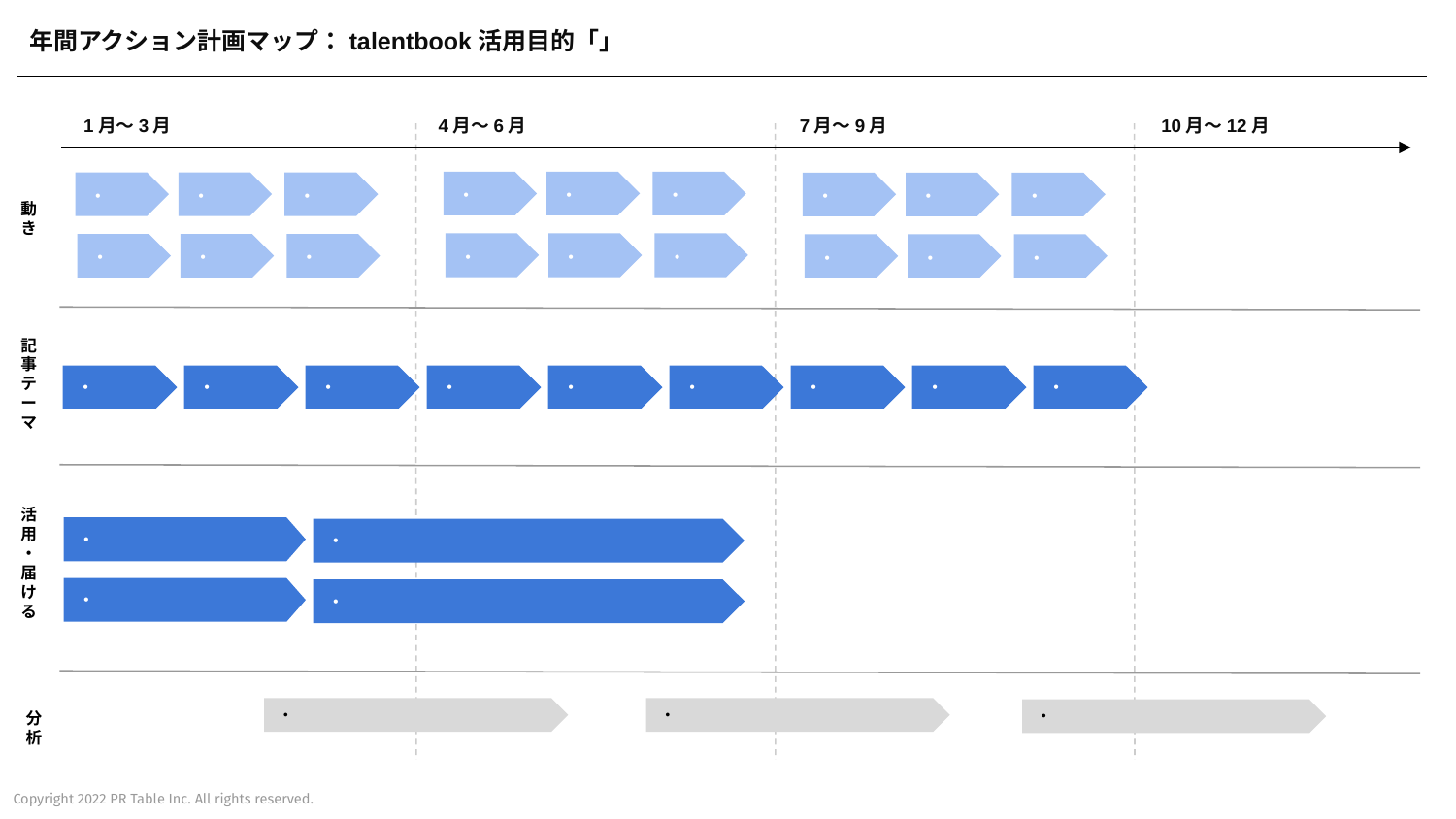

年間アクション計画マップ：talentbook活用目的「」
1月～3月
4月～6月
7月～9月
10月～12月
・
・
・
・
・
・
・
・
・
動き

・
・
・
・
・
・
・
・
・
記事テーマ
・
・
・
・
・
・
・
・
・
活用
・
届ける
・
・
・
・

分析
・
・
・